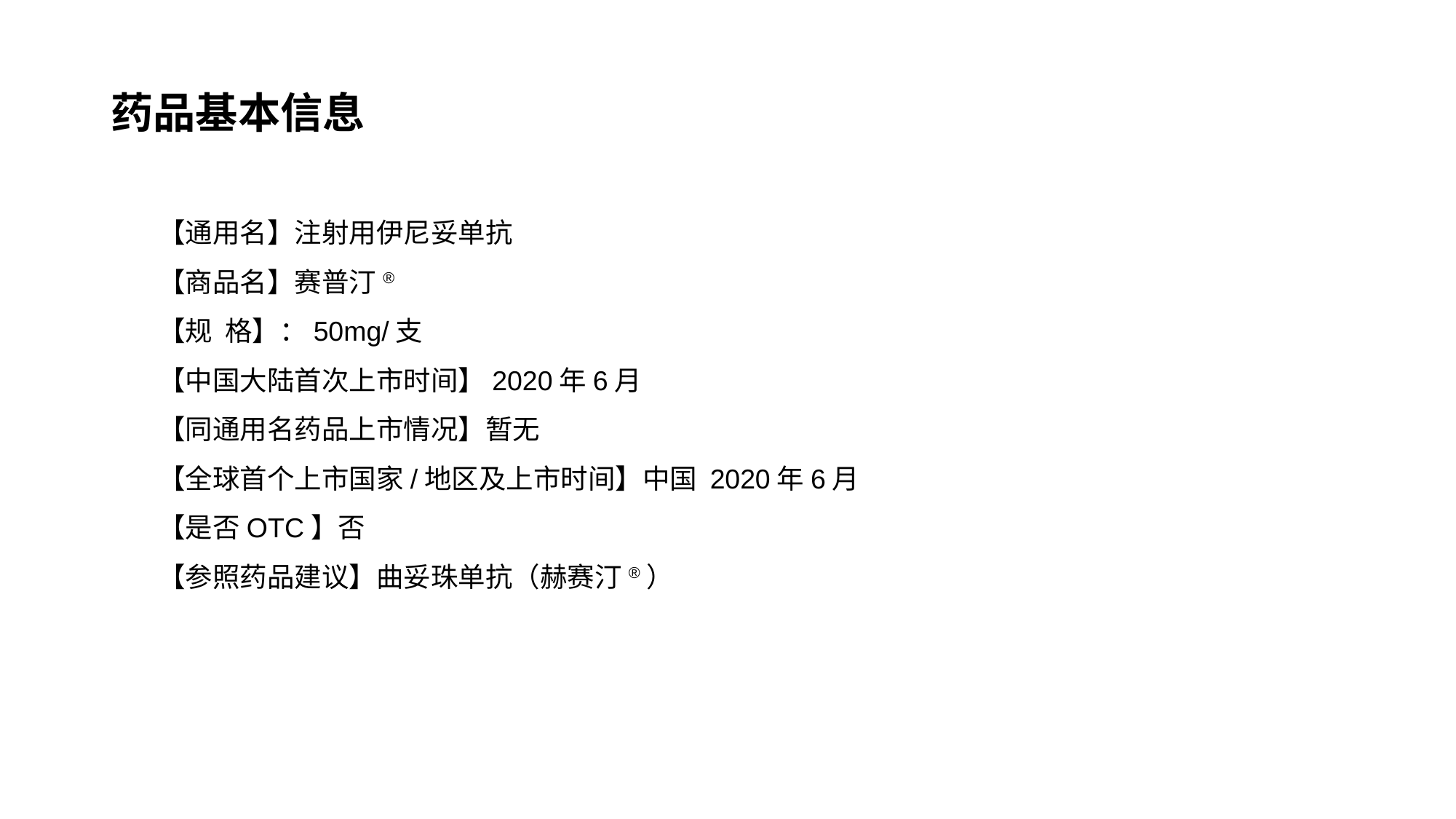

# 药品基本信息
【通用名】注射用伊尼妥单抗
【商品名】赛普汀®
【规  格】：50mg/支
【中国大陆首次上市时间】2020年6月
【同通用名药品上市情况】暂无
【全球首个上市国家/地区及上市时间】中国 2020年6月
【是否OTC】否
【参照药品建议】曲妥珠单抗（赫赛汀®）